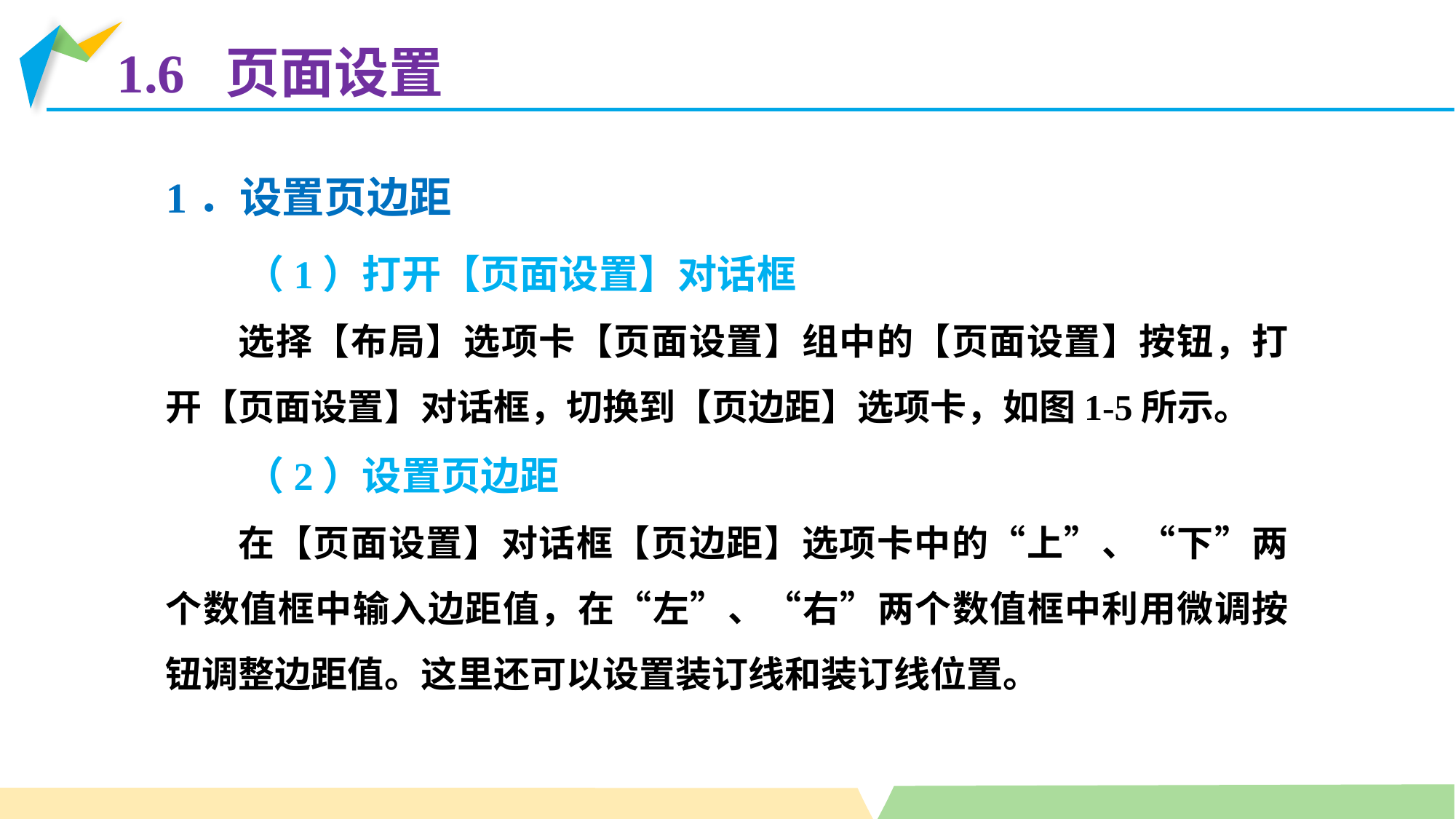

1.6  页面设置
1．设置页边距
（1）打开【页面设置】对话框
选择【布局】选项卡【页面设置】组中的【页面设置】按钮，打开【页面设置】对话框，切换到【页边距】选项卡，如图1-5所示。
（2）设置页边距
在【页面设置】对话框【页边距】选项卡中的“上”、“下”两个数值框中输入边距值，在“左”、“右”两个数值框中利用微调按钮调整边距值。这里还可以设置装订线和装订线位置。